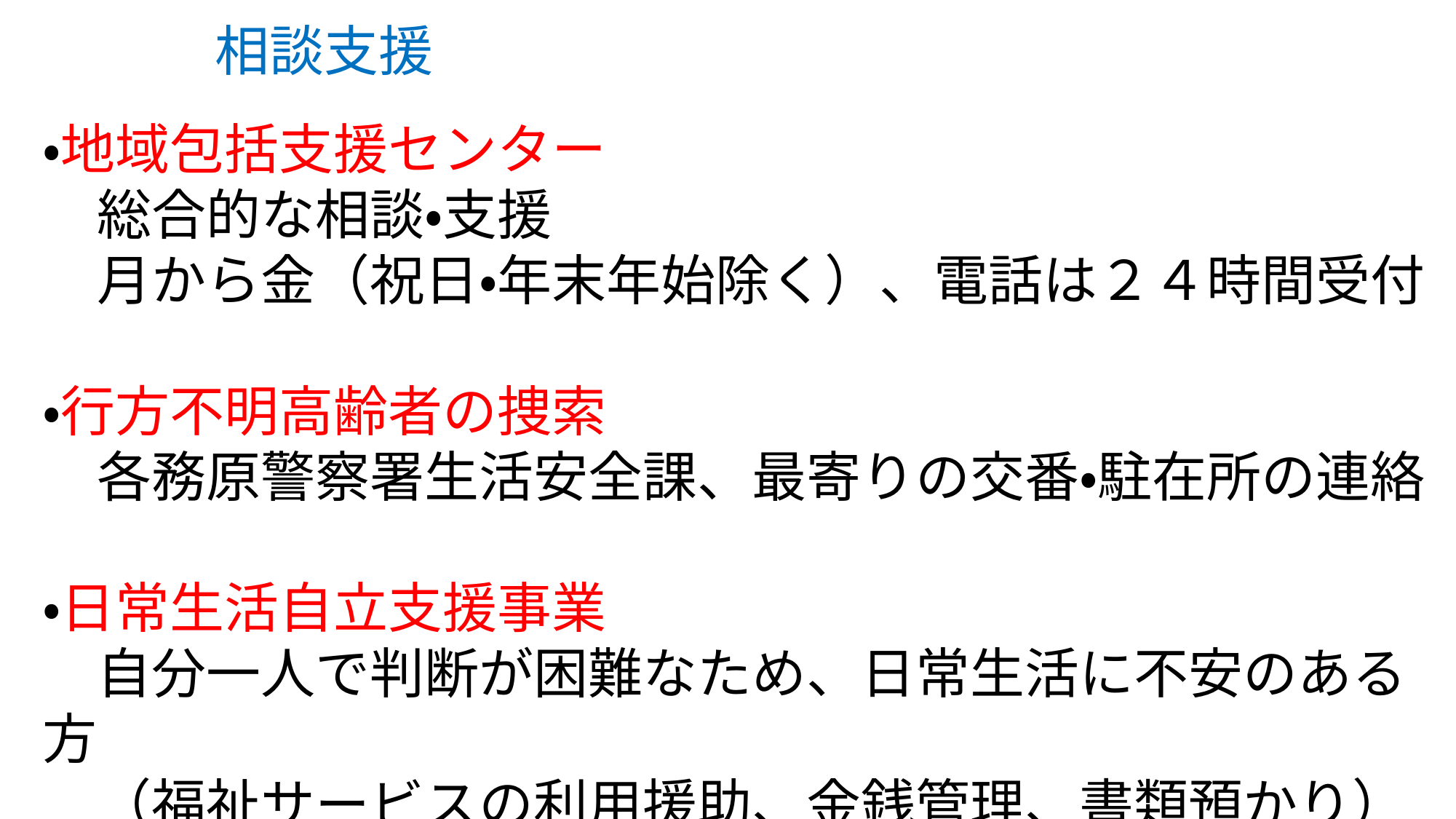

相談支援
・地域包括支援センター
　総合的な相談・支援
　月から金（祝日・年末年始除く）、電話は２４時間受付

・行方不明高齢者の捜索
　各務原警察署生活安全課、最寄りの交番・駐在所の連絡

・日常生活自立支援事業
　自分一人で判断が困難なため、日常生活に不安のある方
　（福祉サービスの利用援助、金銭管理、書類預かり）